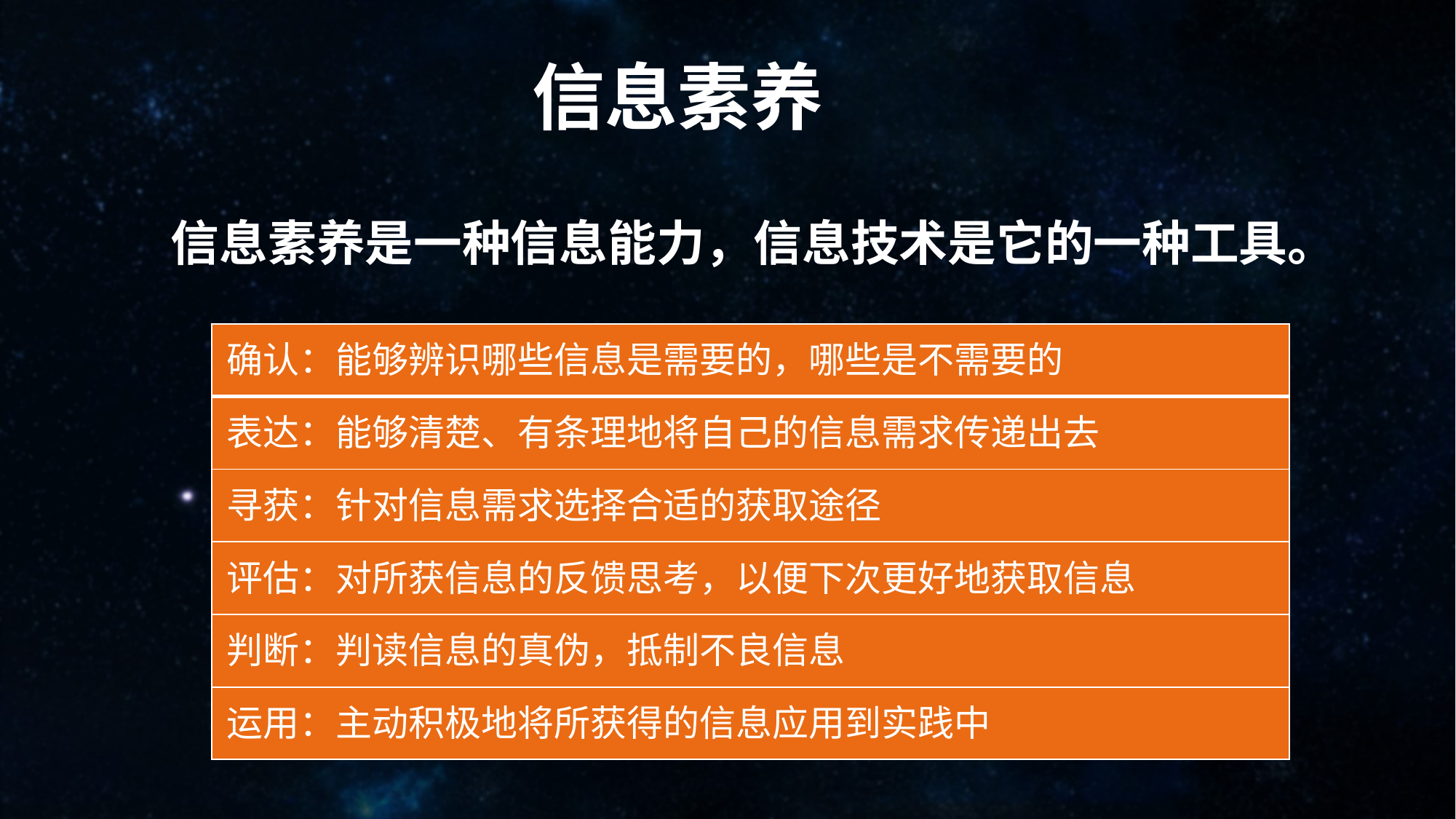

# 信息素养
信息素养是一种信息能力，信息技术是它的一种工具。
| 确认：能够辨识哪些信息是需要的，哪些是不需要的 |
| --- |
| 表达：能够清楚、有条理地将自己的信息需求传递出去 |
| 寻获：针对信息需求选择合适的获取途径 |
| 评估：对所获信息的反馈思考，以便下次更好地获取信息 |
| 判断：判读信息的真伪，抵制不良信息 |
| 运用：主动积极地将所获得的信息应用到实践中 |